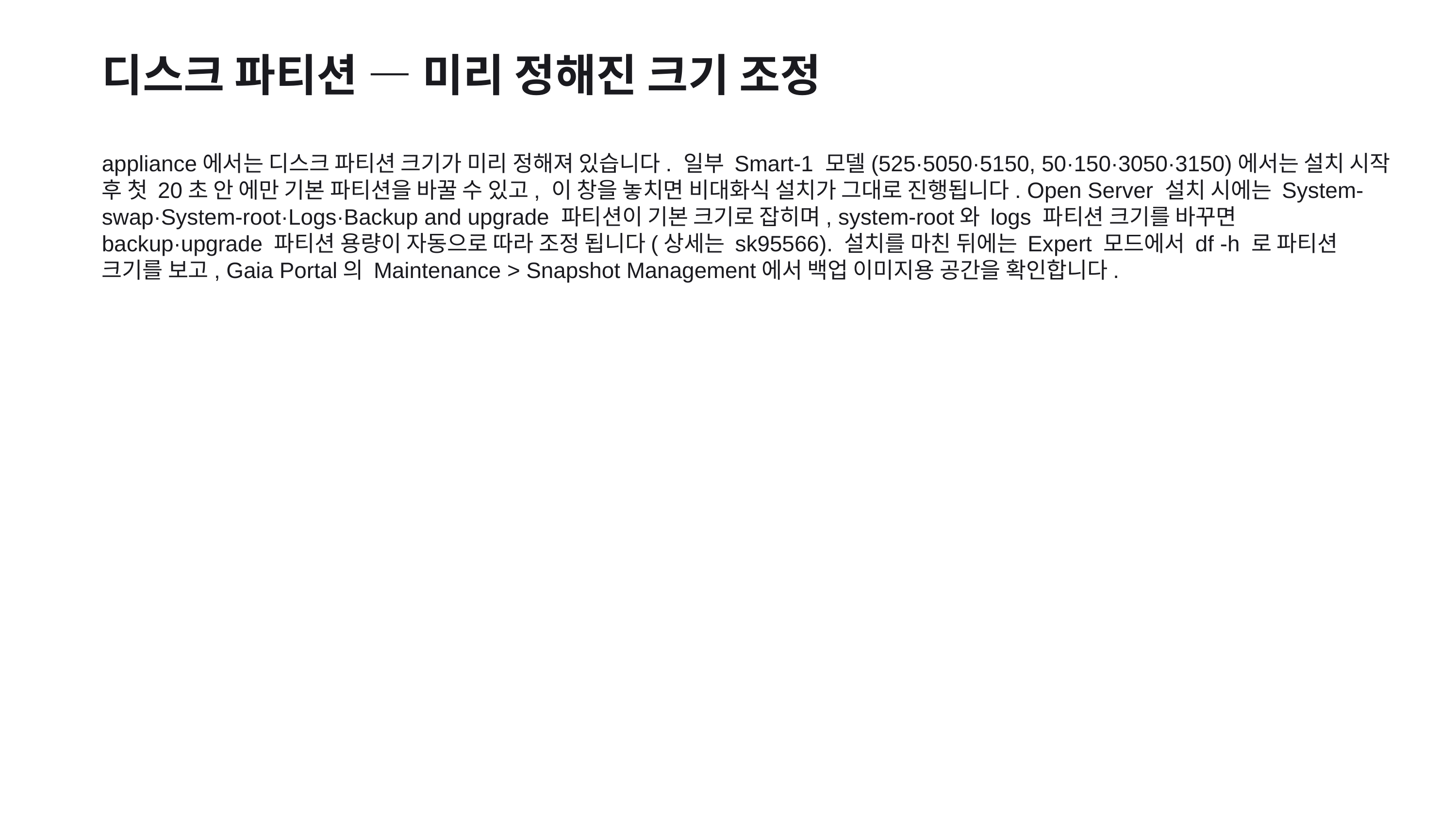

디스크 파티션 — 미리 정해진 크기 조정
appliance에서는 디스크 파티션 크기가 미리 정해져 있습니다. 일부 Smart-1 모델(525·5050·5150, 50·150·3050·3150)에서는 설치 시작 후 첫 20초 안 에만 기본 파티션을 바꿀 수 있고, 이 창을 놓치면 비대화식 설치가 그대로 진행됩니다. Open Server 설치 시에는 System-swap·System-root·Logs·Backup and upgrade 파티션이 기본 크기로 잡히며, system-root와 logs 파티션 크기를 바꾸면 backup·upgrade 파티션 용량이 자동으로 따라 조정 됩니다(상세는 sk95566). 설치를 마친 뒤에는 Expert 모드에서 df -h 로 파티션 크기를 보고, Gaia Portal의 Maintenance > Snapshot Management에서 백업 이미지용 공간을 확인합니다.